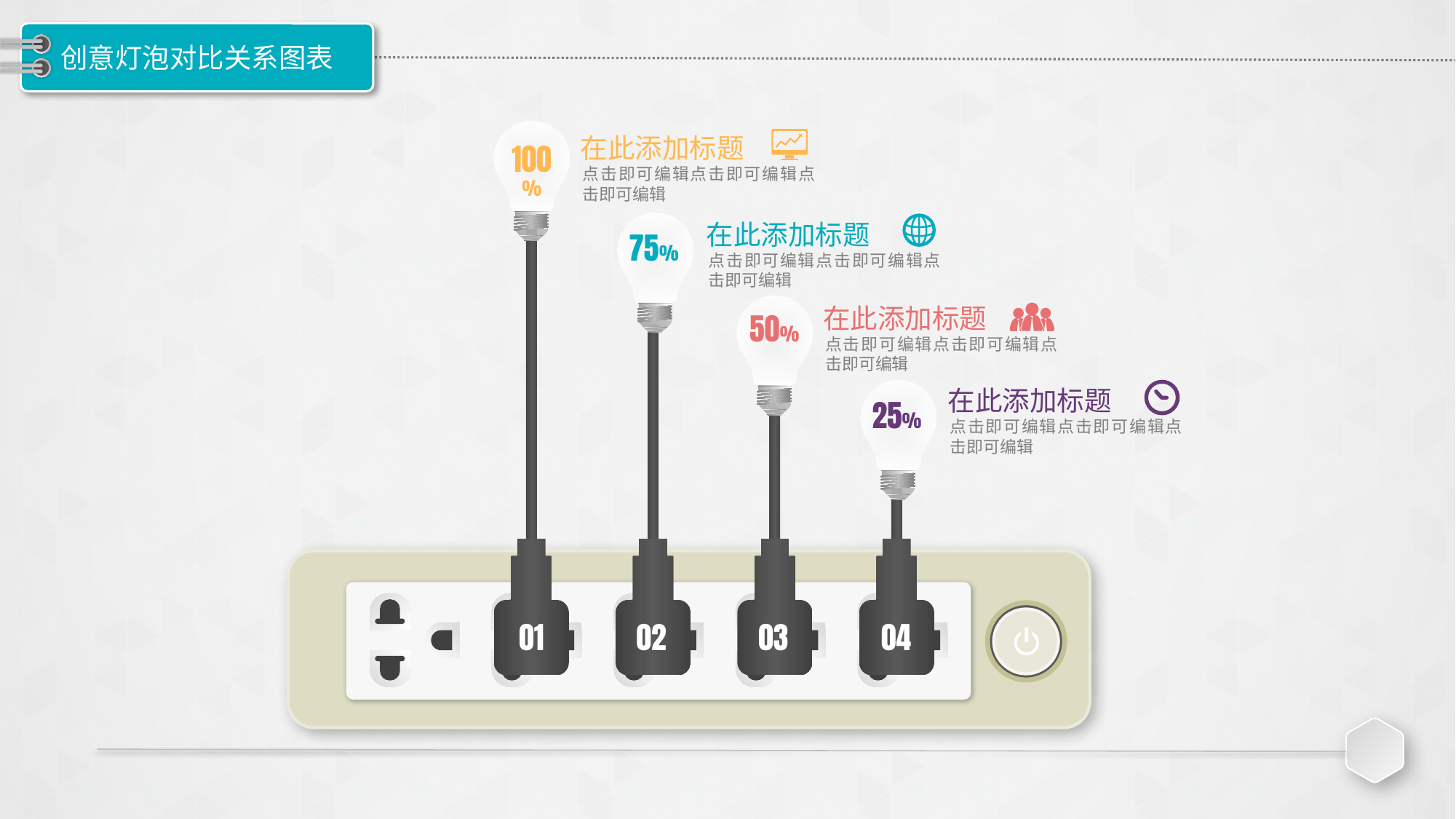

# 创意灯泡对比关系图表

在此添加标题
点击即可编辑点击即可编辑点击即可编辑

100%

在此添加标题
点击即可编辑点击即可编辑点击即可编辑

75%

在此添加标题
点击即可编辑点击即可编辑点击即可编辑

50%

在此添加标题
点击即可编辑点击即可编辑点击即可编辑

25%

01
02
03
04

131